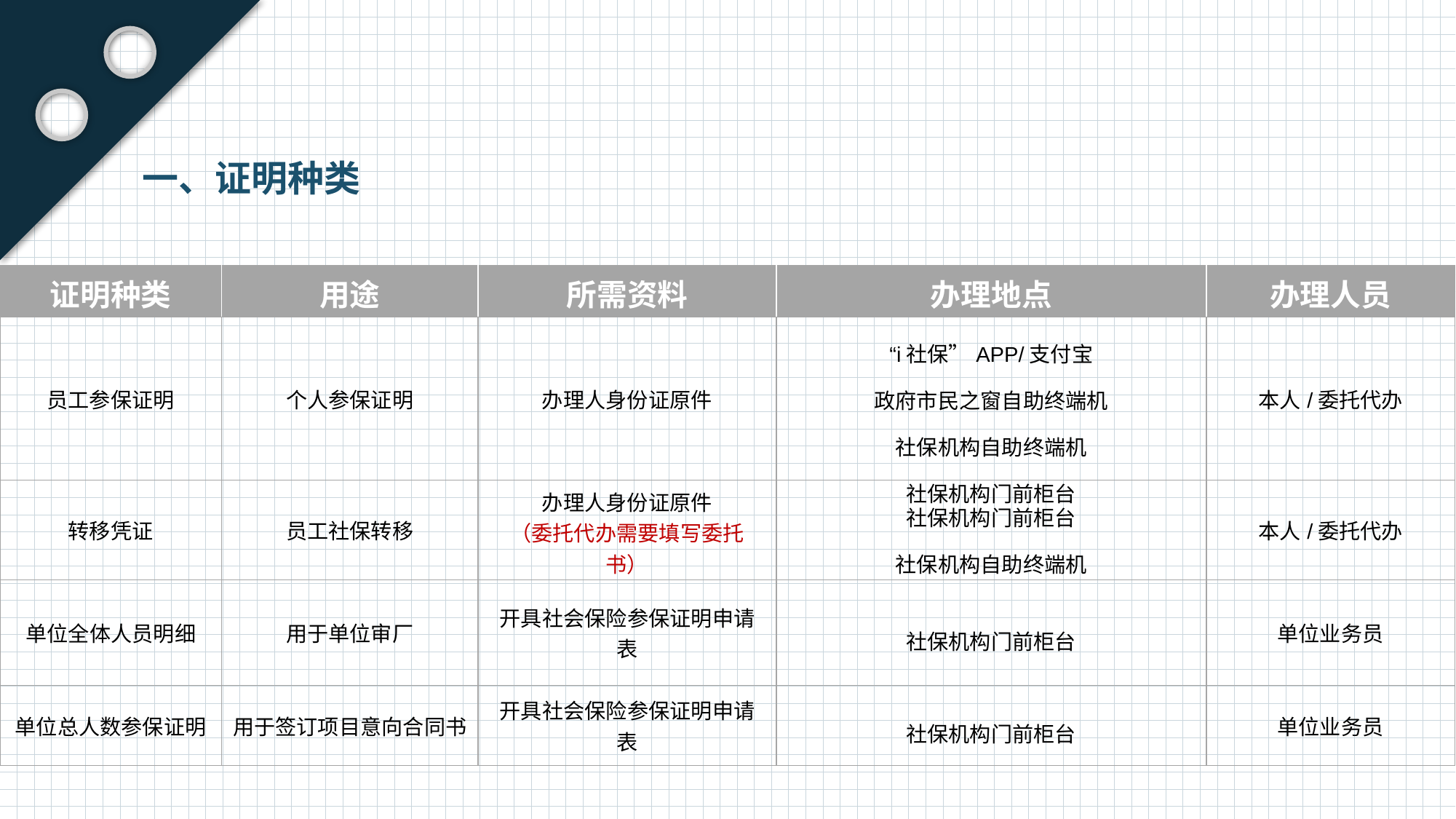

一、证明种类
| 证明种类 | 用途 | 所需资料 | 办理地点 | 办理人员 |
| --- | --- | --- | --- | --- |
| 员工参保证明 | 个人参保证明 | 办理人身份证原件 | “i社保”APP/支付宝 政府市民之窗自助终端机 社保机构自助终端机 社保机构门前柜台 | 本人/委托代办 |
| 转移凭证 | 员工社保转移 | 办理人身份证原件 （委托代办需要填写委托书） | 社保机构门前柜台 社保机构自助终端机 | 本人/委托代办 |
| 单位全体人员明细 | 用于单位审厂 | 开具社会保险参保证明申请表 | 社保机构门前柜台 | 单位业务员 |
| 单位总人数参保证明 | 用于签订项目意向合同书 | 开具社会保险参保证明申请表 | 社保机构门前柜台 | 单位业务员 |